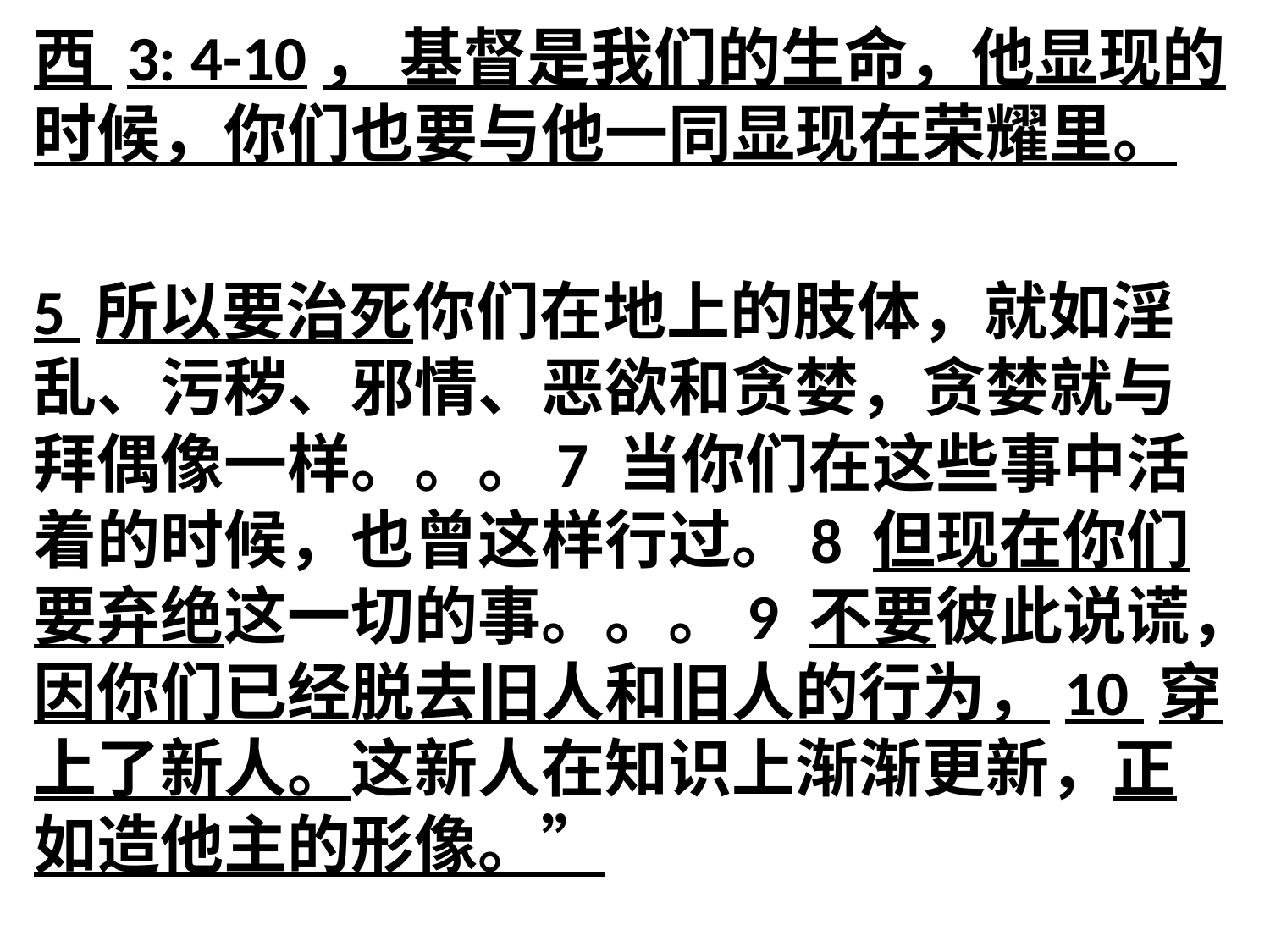

西 3: 4-10， 基督是我们的生命，他显现的时候，你们也要与他一同显现在荣耀里。

5 所以要治死你们在地上的肢体，就如淫乱、污秽、邪情、恶欲和贪婪，贪婪就与拜偶像一样。。。7 当你们在这些事中活着的时候，也曾这样行过。8 但现在你们要弃绝这一切的事。。。9 不要彼此说谎，因你们已经脱去旧人和旧人的行为，10 穿上了新人。这新人在知识上渐渐更新，正如造他主的形像。”